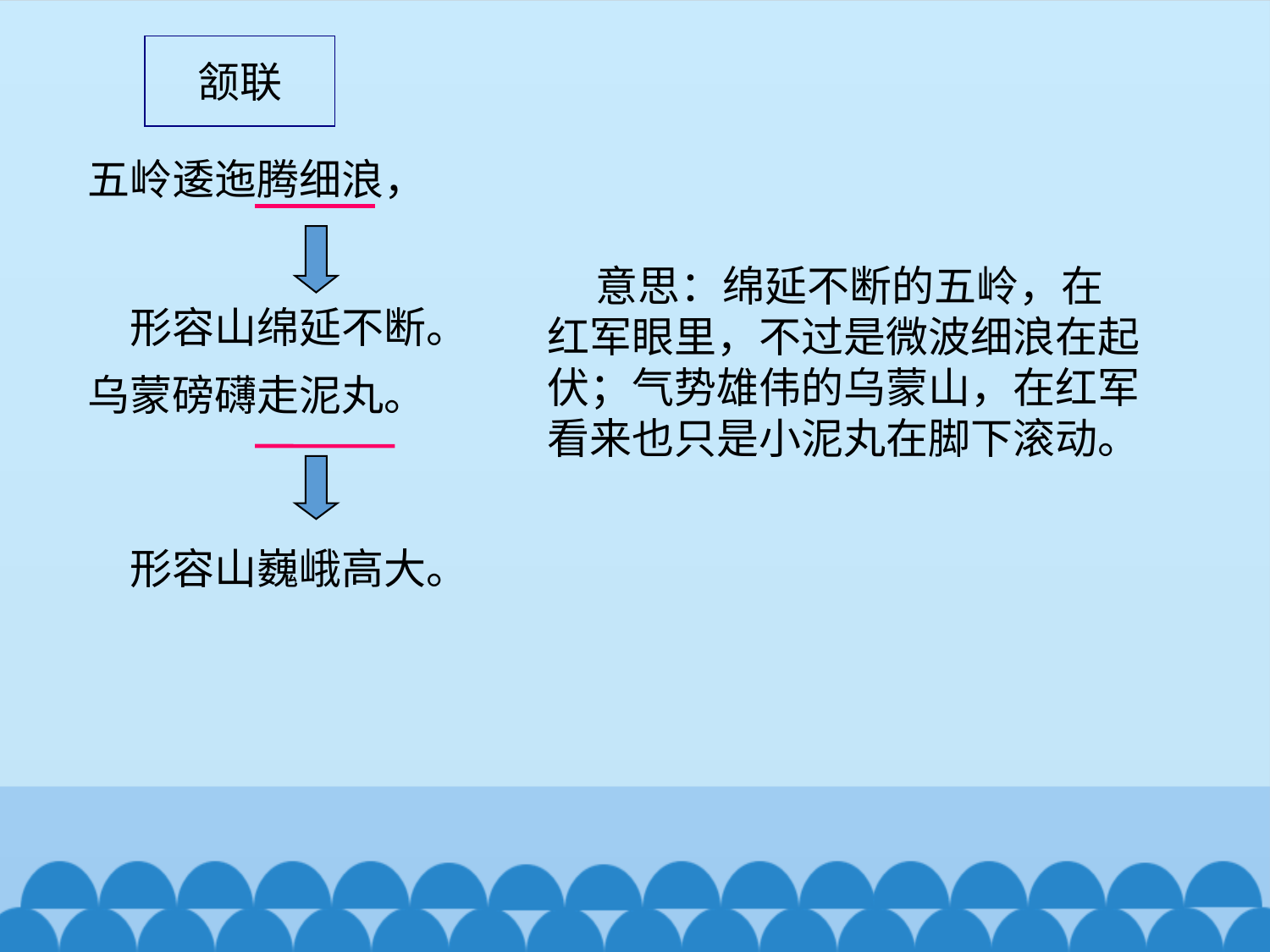

颔联
    意思：绵延不断的五岭，在
红军眼里，不过是微波细浪在起
伏；气势雄伟的乌蒙山，在红军
看来也只是小泥丸在脚下滚动。

五岭逶迤腾细浪，

乌蒙磅礴走泥丸。

形容山绵延不断。

形容山巍峨高大。